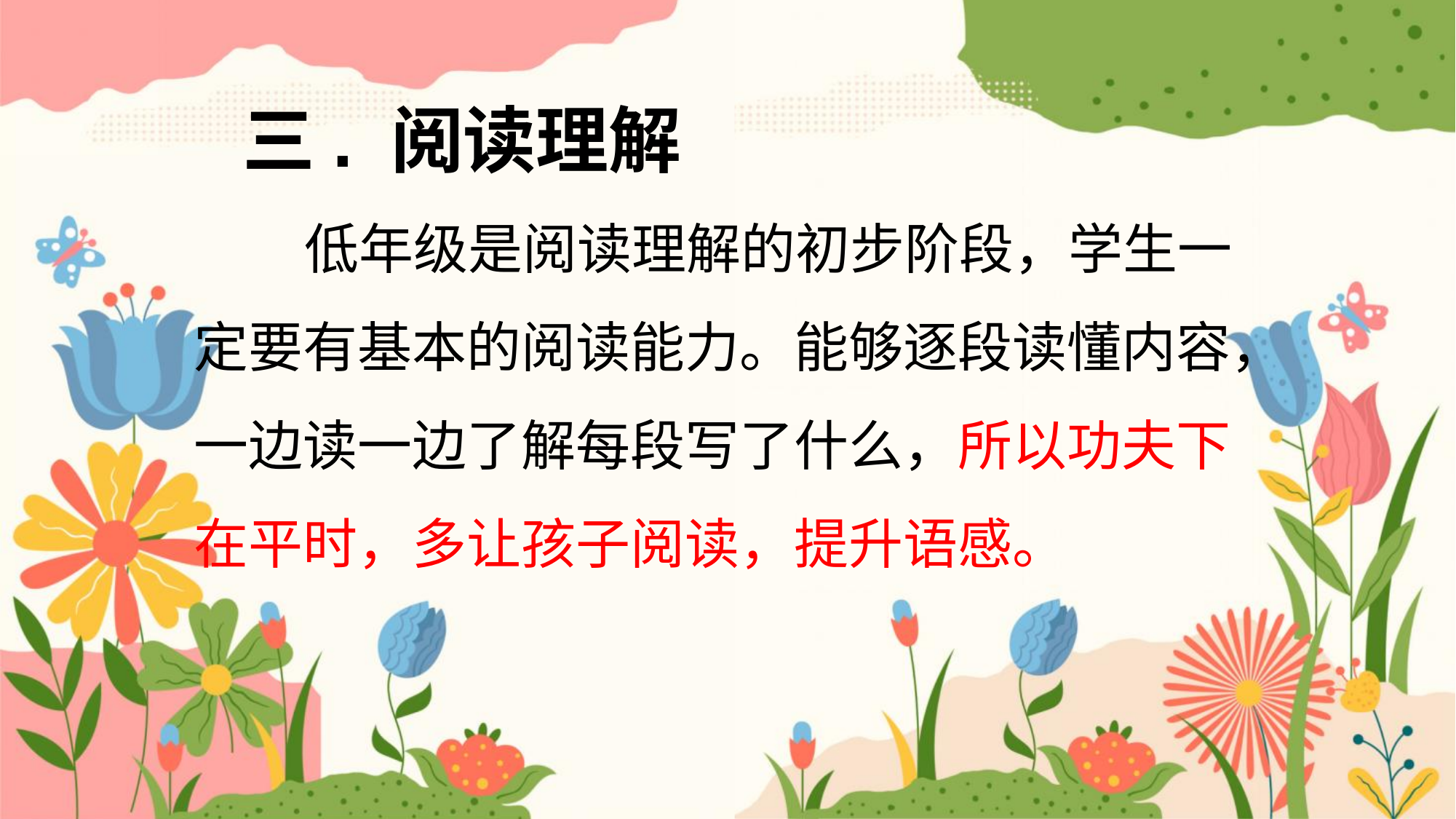

三. 阅读理解
    低年级是阅读理解的初步阶段，学生一定要有基本的阅读能力。能够逐段读懂内容，一边读一边了解每段写了什么，所以功夫下在平时，多让孩子阅读，提升语感。